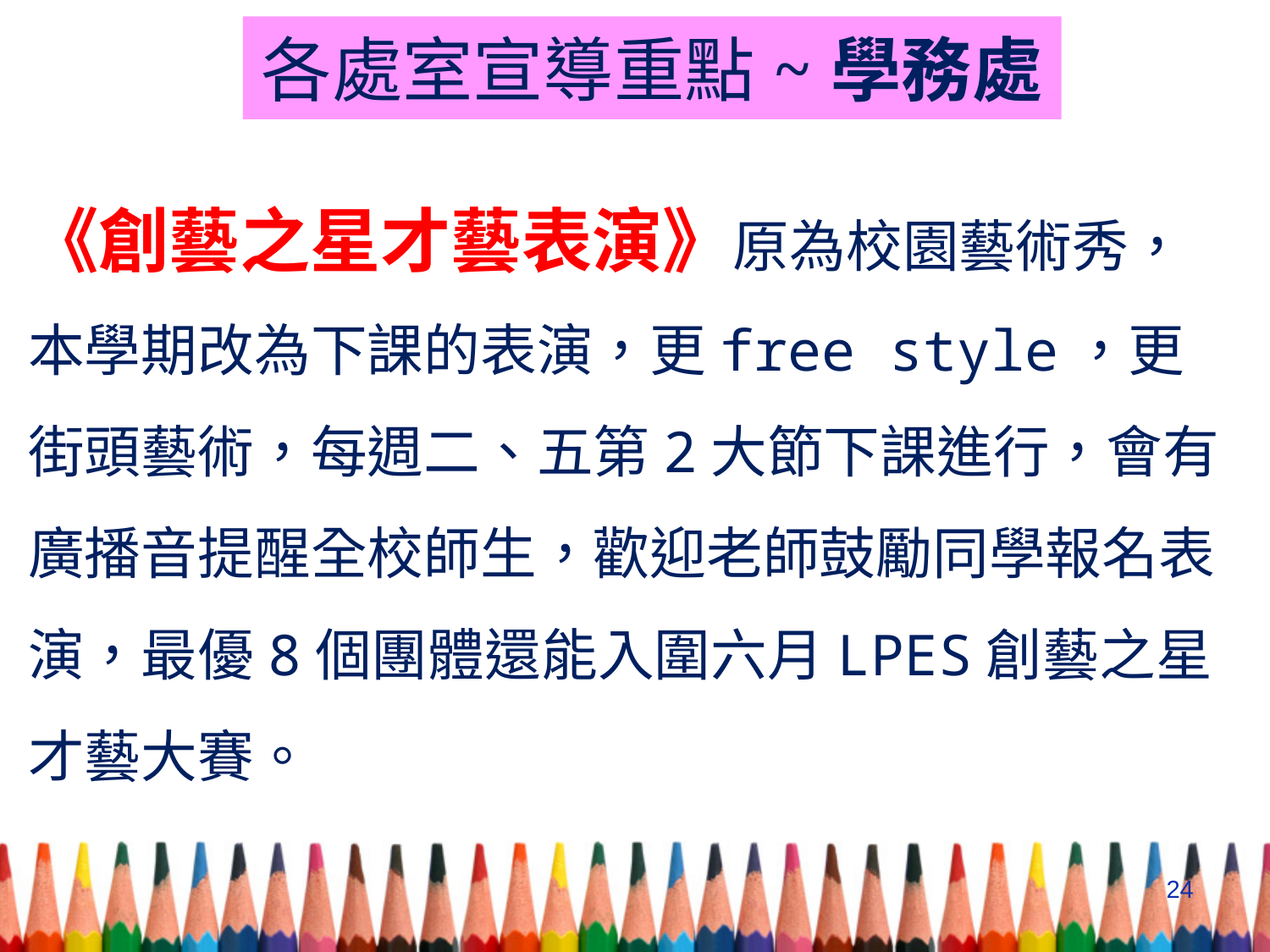

# 各處室宣導重點~學務處
《創藝之星才藝表演》原為校園藝術秀，本學期改為下課的表演，更free style，更街頭藝術，每週二、五第2大節下課進行，會有廣播音提醒全校師生，歡迎老師鼓勵同學報名表演，最優8個團體還能入圍六月LPES創藝之星才藝大賽。
24